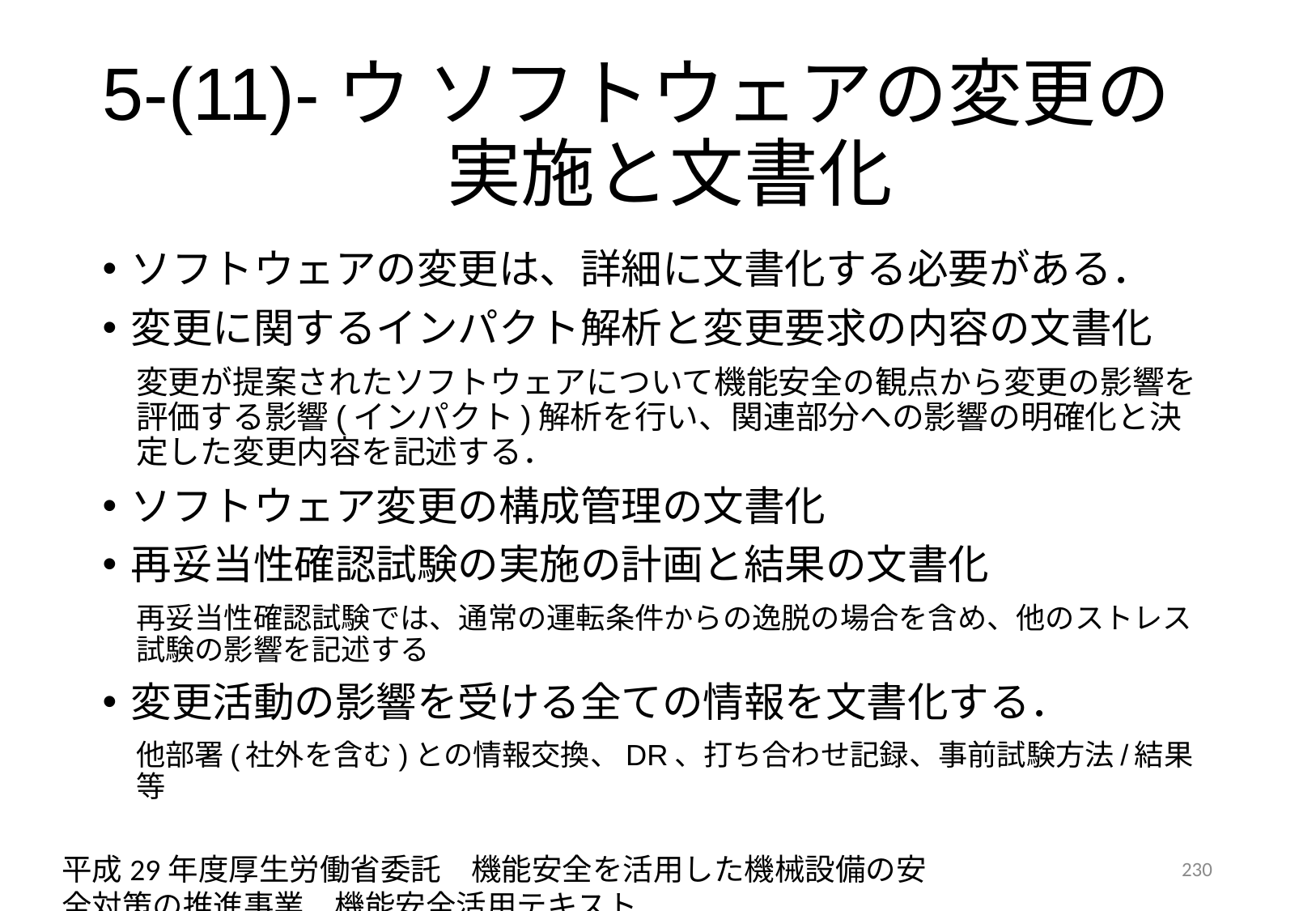

# 5-(11)-ウ ソフトウェアの変更の実施と文書化
ソフトウェアの変更は、詳細に文書化する必要がある．
変更に関するインパクト解析と変更要求の内容の文書化
変更が提案されたソフトウェアについて機能安全の観点から変更の影響を評価する影響(インパクト)解析を行い、関連部分への影響の明確化と決定した変更内容を記述する．
ソフトウェア変更の構成管理の文書化
再妥当性確認試験の実施の計画と結果の文書化
再妥当性確認試験では、通常の運転条件からの逸脱の場合を含め、他のストレス試験の影響を記述する
変更活動の影響を受ける全ての情報を文書化する．
他部署(社外を含む)との情報交換、DR、打ち合わせ記録、事前試験方法/結果等

平成29年度厚生労働省委託　機能安全を活用した機械設備の安全対策の推進事業　機能安全活用テキスト
230